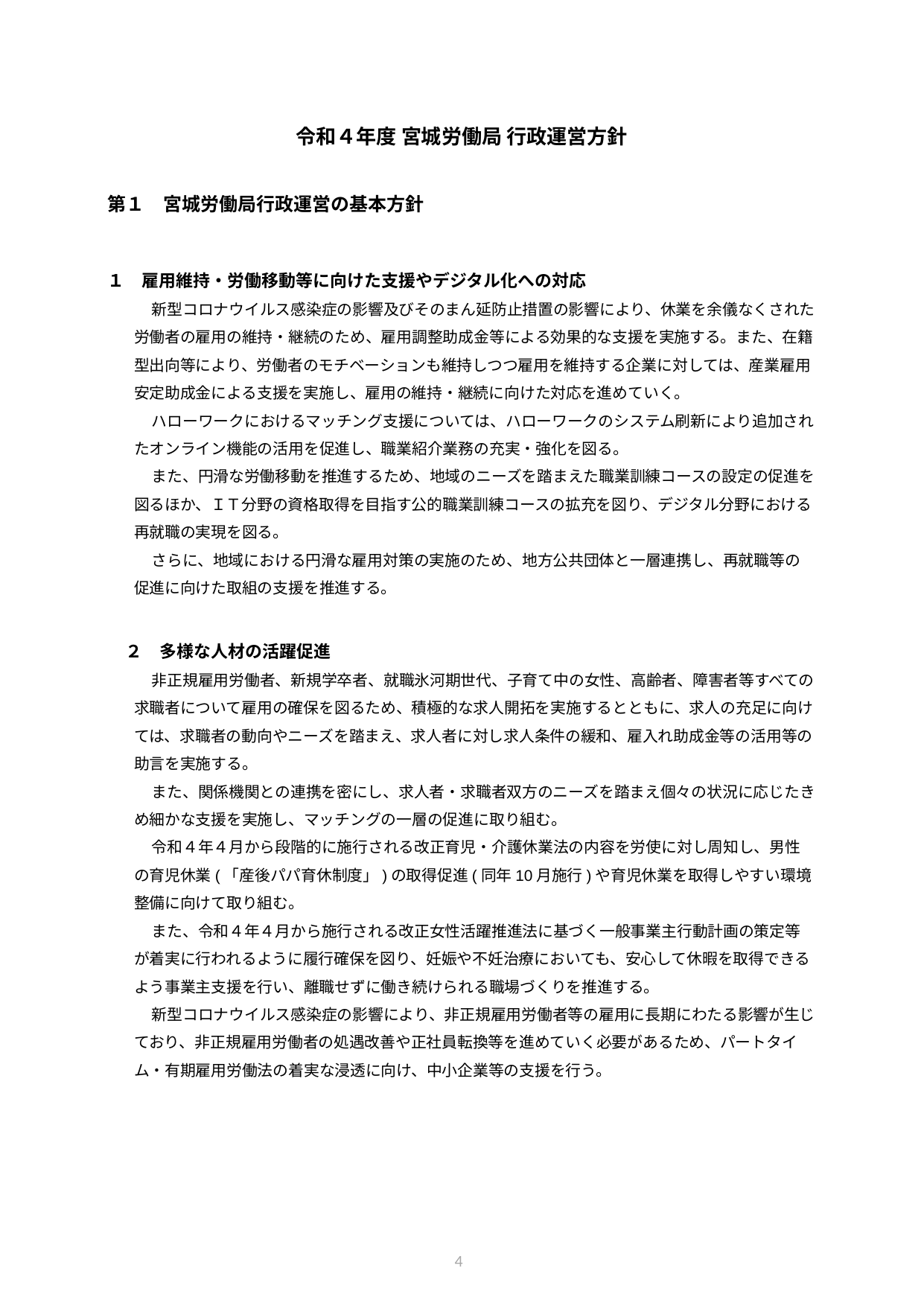

令和４年度 宮城労働局 行政運営方針

第１　宮城労働局行政運営の基本方針

１　雇用維持・労働移動等に向けた支援やデジタル化への対応
新型コロナウイルス感染症の影響及びそのまん延防止措置の影響により、休業を余儀なくされた労働者の雇用の維持・継続のため、雇用調整助成金等による効果的な支援を実施する。また、在籍型出向等により、労働者のモチベーションも維持しつつ雇用を維持する企業に対しては、産業雇用安定助成金による支援を実施し、雇用の維持・継続に向けた対応を進めていく。
ハローワークにおけるマッチング支援については、ハローワークのシステム刷新により追加されたオンライン機能の活用を促進し、職業紹介業務の充実・強化を図る。
また、円滑な労働移動を推進するため、地域のニーズを踏まえた職業訓練コースの設定の促進を図るほか、ＩＴ分野の資格取得を目指す公的職業訓練コースの拡充を図り、デジタル分野における再就職の実現を図る。
さらに、地域における円滑な雇用対策の実施のため、地方公共団体と一層連携し、再就職等の促進に向けた取組の支援を推進する。

２　多様な人材の活躍促進
非正規雇用労働者、新規学卒者、就職氷河期世代、子育て中の女性、高齢者、障害者等すべての求職者について雇用の確保を図るため、積極的な求人開拓を実施するとともに、求人の充足に向けては、求職者の動向やニーズを踏まえ、求人者に対し求人条件の緩和、雇入れ助成金等の活用等の助言を実施する。
また、関係機関との連携を密にし、求人者・求職者双方のニーズを踏まえ個々の状況に応じたきめ細かな支援を実施し、マッチングの一層の促進に取り組む。
令和４年４月から段階的に施行される改正育児・介護休業法の内容を労使に対し周知し、男性の育児休業(「産後パパ育休制度」)の取得促進(同年10月施行)や育児休業を取得しやすい環境整備に向けて取り組む。
また、令和４年４月から施行される改正女性活躍推進法に基づく一般事業主行動計画の策定等が着実に行われるように履行確保を図り、妊娠や不妊治療においても、安心して休暇を取得できるよう事業主支援を行い、離職せずに働き続けられる職場づくりを推進する。
新型コロナウイルス感染症の影響により、非正規雇用労働者等の雇用に長期にわたる影響が生じており、非正規雇用労働者の処遇改善や正社員転換等を進めていく必要があるため、パートタイム・有期雇用労働法の着実な浸透に向け、中小企業等の支援を行う。

4